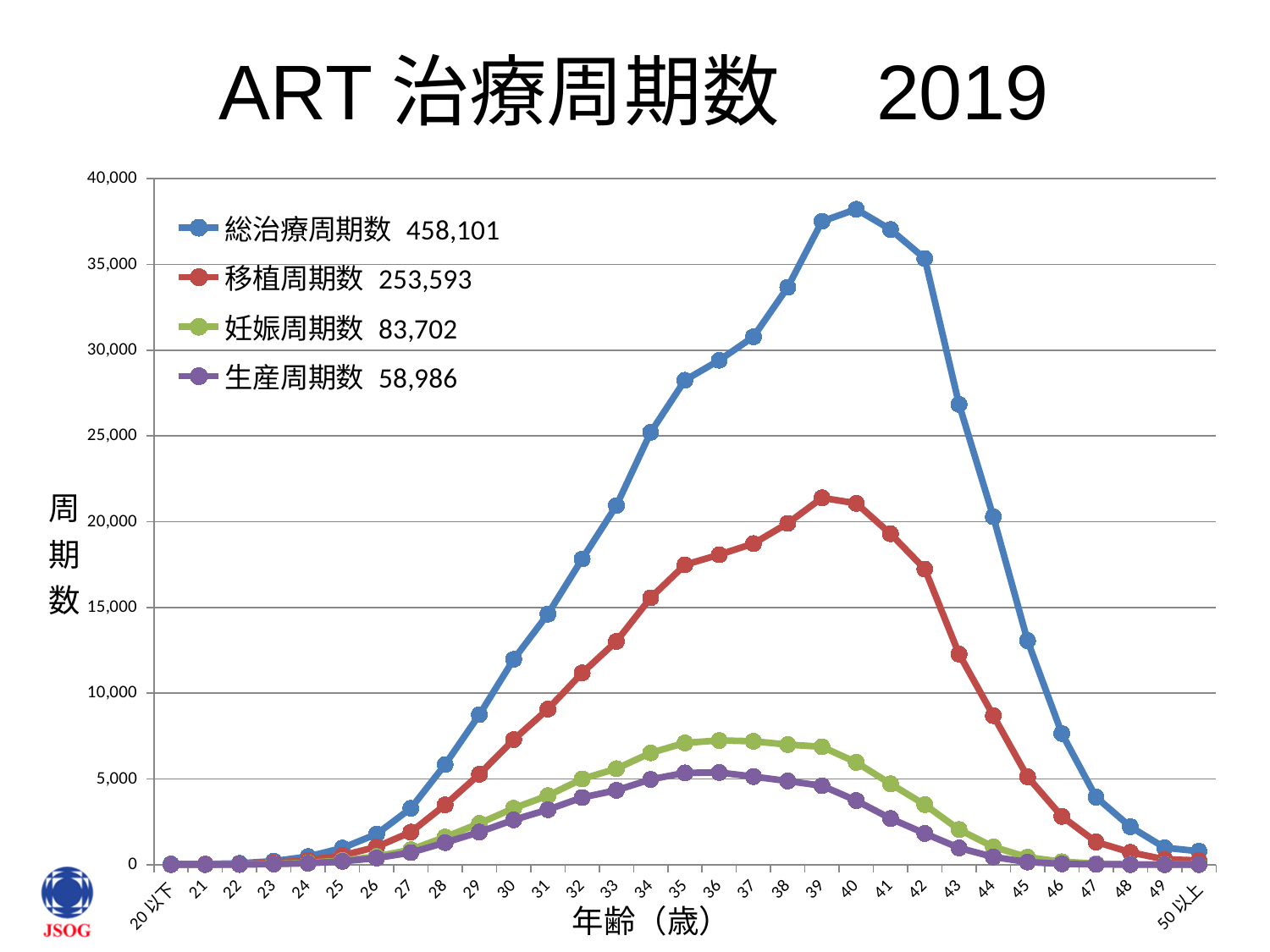

# ART治療周期数　2019

### Chart

| Category | 総治療周期数 458,101 | 移植周期数 253,593 | 妊娠周期数 83,702 | 生産周期数 58,986 |
|---|---|---|---|---|
| 20以下 | 43.0 | 6.0 | 4.0 | 4.0 |
| 21 | 38.0 | 16.0 | 9.0 | 6.0 |
| 22 | 83.0 | 35.0 | 15.0 | 11.0 |
| 23 | 210.0 | 117.0 | 53.0 | 42.0 |
| 24 | 473.0 | 270.0 | 111.0 | 87.0 |
| 25 | 974.0 | 538.0 | 247.0 | 196.0 |
| 26 | 1788.0 | 1041.0 | 478.0 | 388.0 |
| 27 | 3288.0 | 1902.0 | 875.0 | 708.0 |
| 28 | 5844.0 | 3488.0 | 1614.0 | 1289.0 |
| 29 | 8751.0 | 5278.0 | 2411.0 | 1904.0 |
| 30 | 11974.0 | 7298.0 | 3293.0 | 2616.0 |
| 31 | 14616.0 | 9076.0 | 4028.0 | 3208.0 |
| 32 | 17830.0 | 11187.0 | 5000.0 | 3919.0 |
| 33 | 20944.0 | 13027.0 | 5598.0 | 4341.0 |
| 34 | 25210.0 | 15566.0 | 6522.0 | 4975.0 |
| 35 | 28249.0 | 17489.0 | 7105.0 | 5356.0 |
| 36 | 29414.0 | 18078.0 | 7249.0 | 5377.0 |
| 37 | 30787.0 | 18727.0 | 7201.0 | 5139.0 |
| 38 | 33672.0 | 19907.0 | 7006.0 | 4880.0 |
| 39 | 37516.0 | 21394.0 | 6879.0 | 4605.0 |
| 40 | 38221.0 | 21075.0 | 5967.0 | 3740.0 |
| 41 | 37040.0 | 19299.0 | 4719.0 | 2694.0 |
| 42 | 35349.0 | 17243.0 | 3501.0 | 1823.0 |
| 43 | 26845.0 | 12284.0 | 2050.0 | 979.0 |
| 44 | 20291.0 | 8697.0 | 1043.0 | 453.0 |
| 45 | 13066.0 | 5125.0 | 435.0 | 157.0 |
| 46 | 7651.0 | 2816.0 | 175.0 | 51.0 |
| 47 | 3938.0 | 1327.0 | 66.0 | 19.0 |
| 48 | 2217.0 | 723.0 | 25.0 | 8.0 |
| 49 | 991.0 | 313.0 | 11.0 | 4.0 |
| 50以上 | 788.0 | 251.0 | 12.0 | 7.0 |